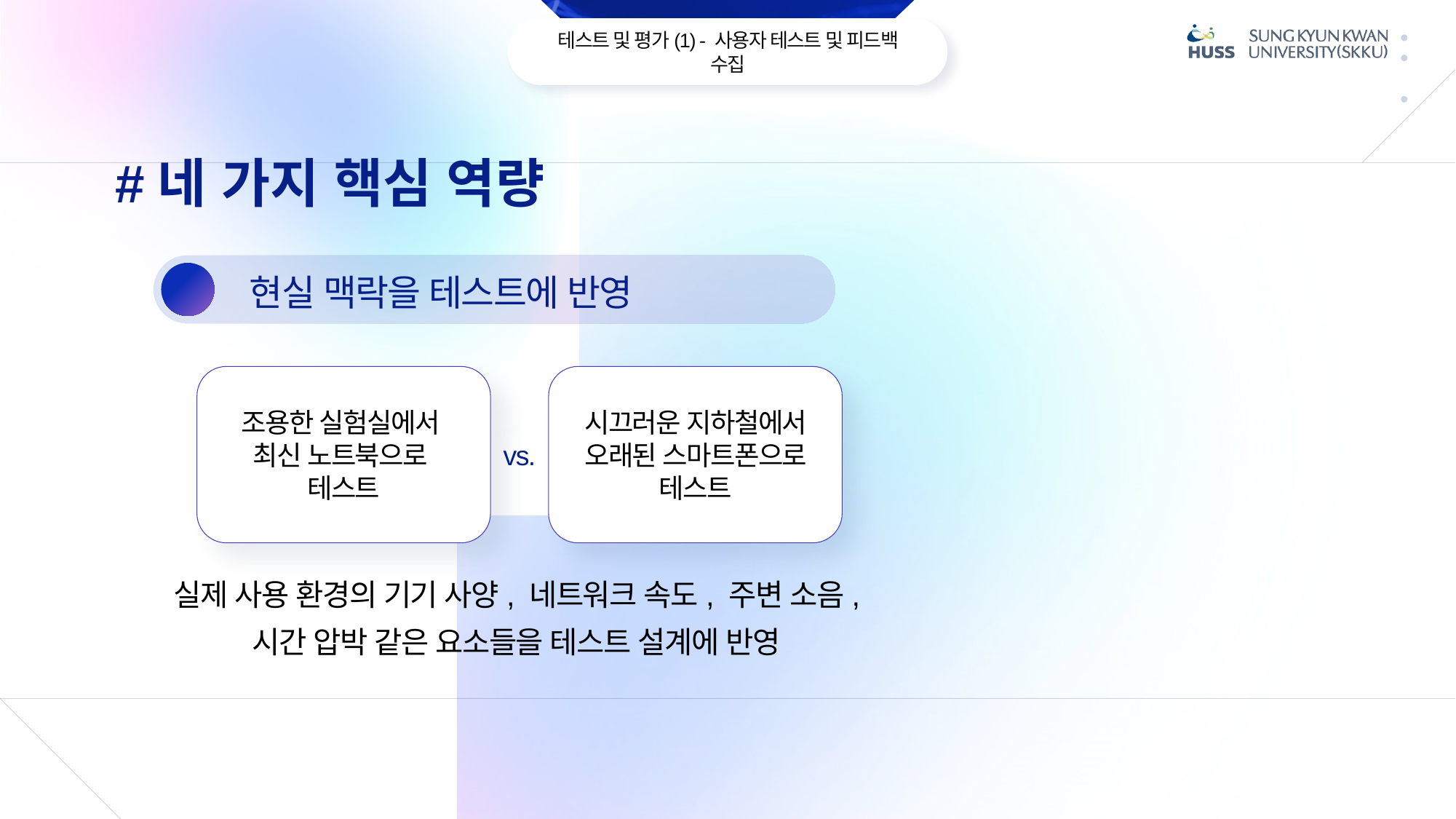

#네 가지 핵심 역량
현실 맥락을 테스트에 반영
2
조용한 실험실에서
최신 노트북으로
테스트
시끄러운 지하철에서 오래된 스마트폰으로 테스트
vs.
실제 사용 환경의 기기 사양, 네트워크 속도, 주변 소음, 시간 압박 같은 요소들을 테스트 설계에 반영